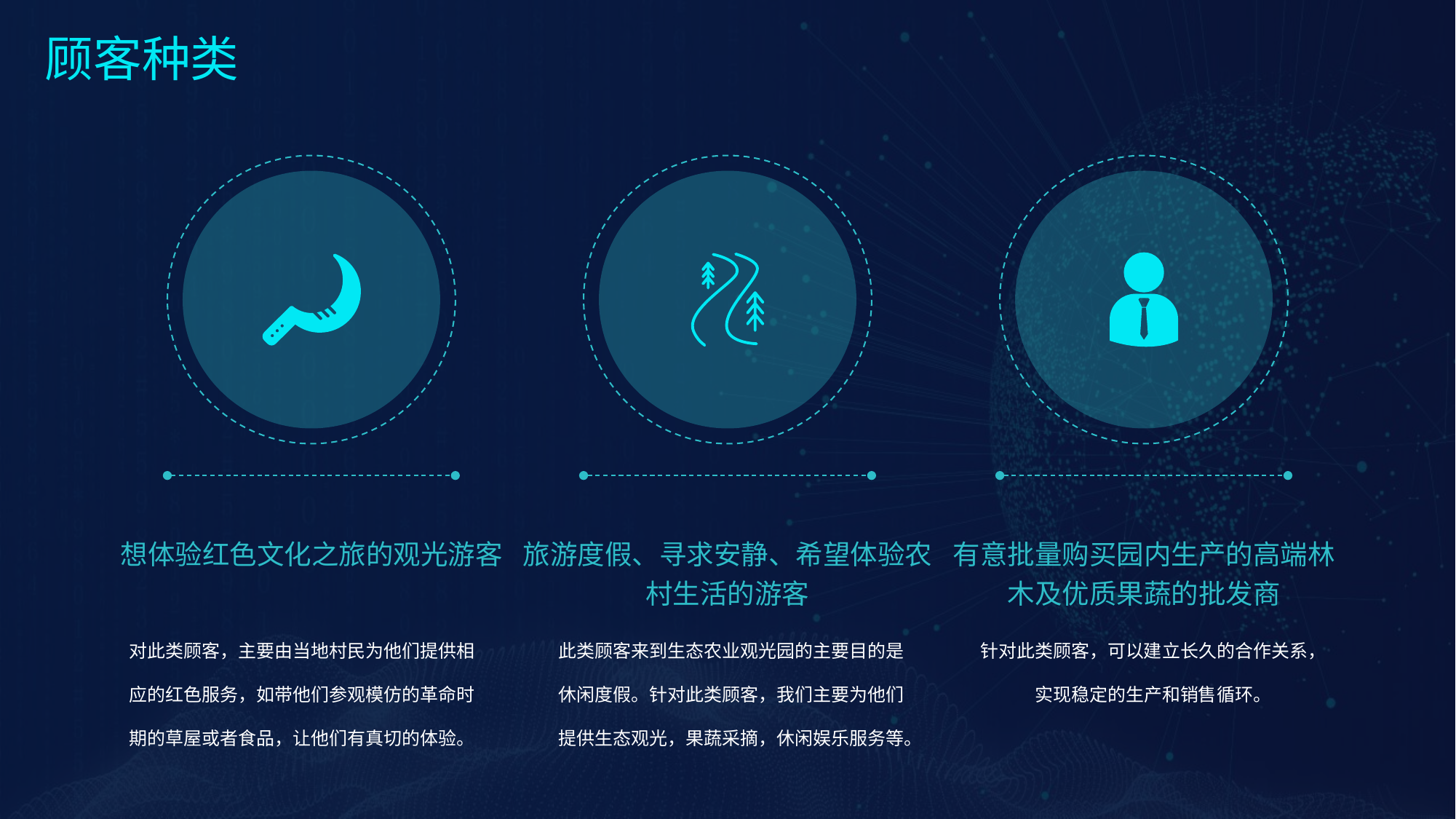

顾客种类

想体验红色文化之旅的观光游客
对此类顾客，主要由当地村民为他们提供相应的红色服务，如带他们参观模仿的革命时期的草屋或者食品，让他们有真切的体验。
旅游度假、寻求安静、希望体验农村生活的游客
此类顾客来到生态农业观光园的主要目的是休闲度假。针对此类顾客，我们主要为他们提供生态观光，果蔬采摘，休闲娱乐服务等。
有意批量购买园内生产的高端林木及优质果蔬的批发商
针对此类顾客，可以建立长久的合作关系，实现稳定的生产和销售循环。